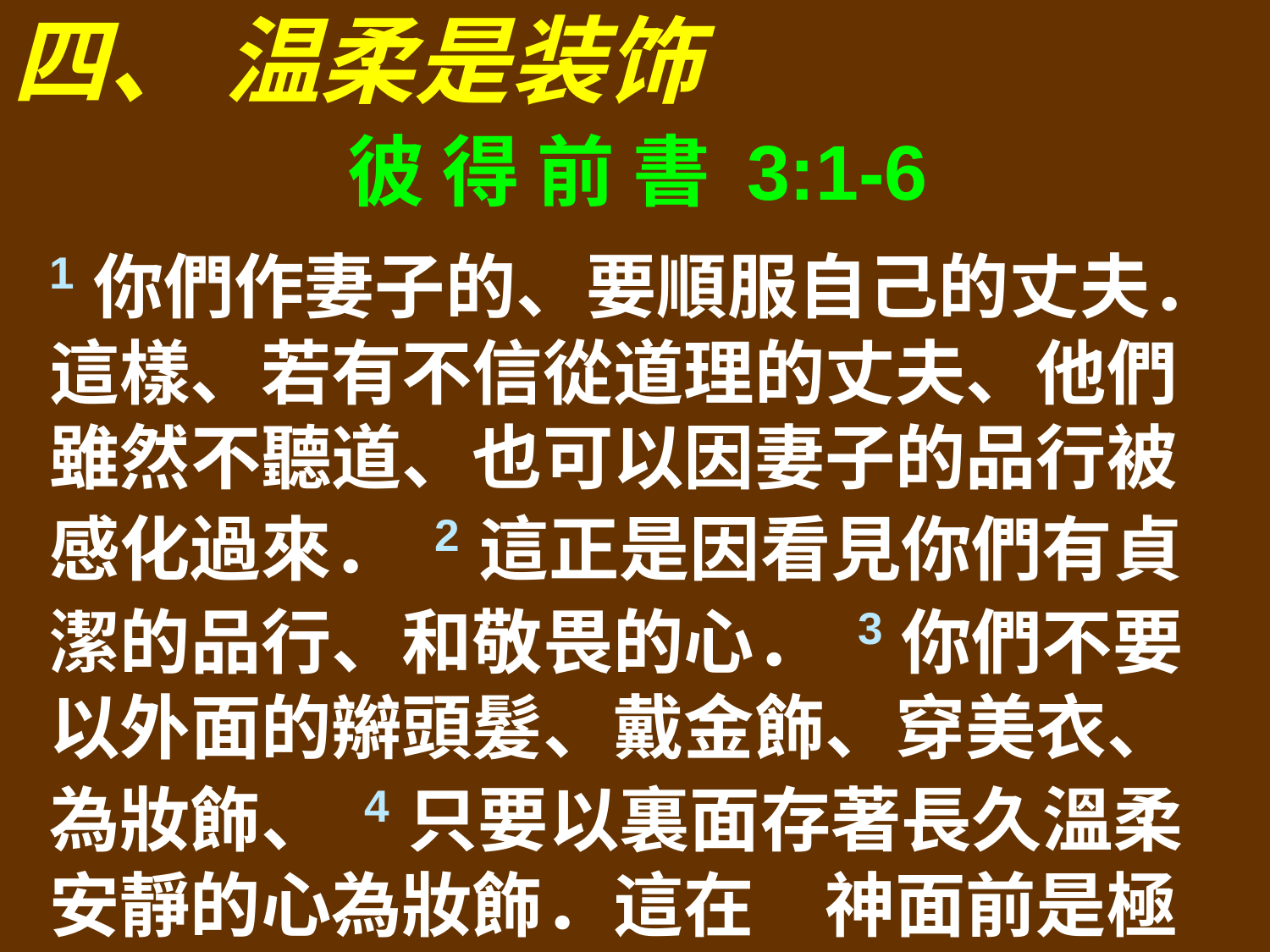

四、 温柔是装饰
彼 得 前 書 3:1-6
1你們作妻子的、要順服自己的丈夫．這樣、若有不信從道理的丈夫、他們雖然不聽道、也可以因妻子的品行被感化過來． 2這正是因看見你們有貞潔的品行、和敬畏的心． 3你們不要以外面的辮頭髮、戴金飾、穿美衣、為妝飾、 4只要以裏面存著長久溫柔安靜的心為妝飾．這在　神面前是極寶貴的。